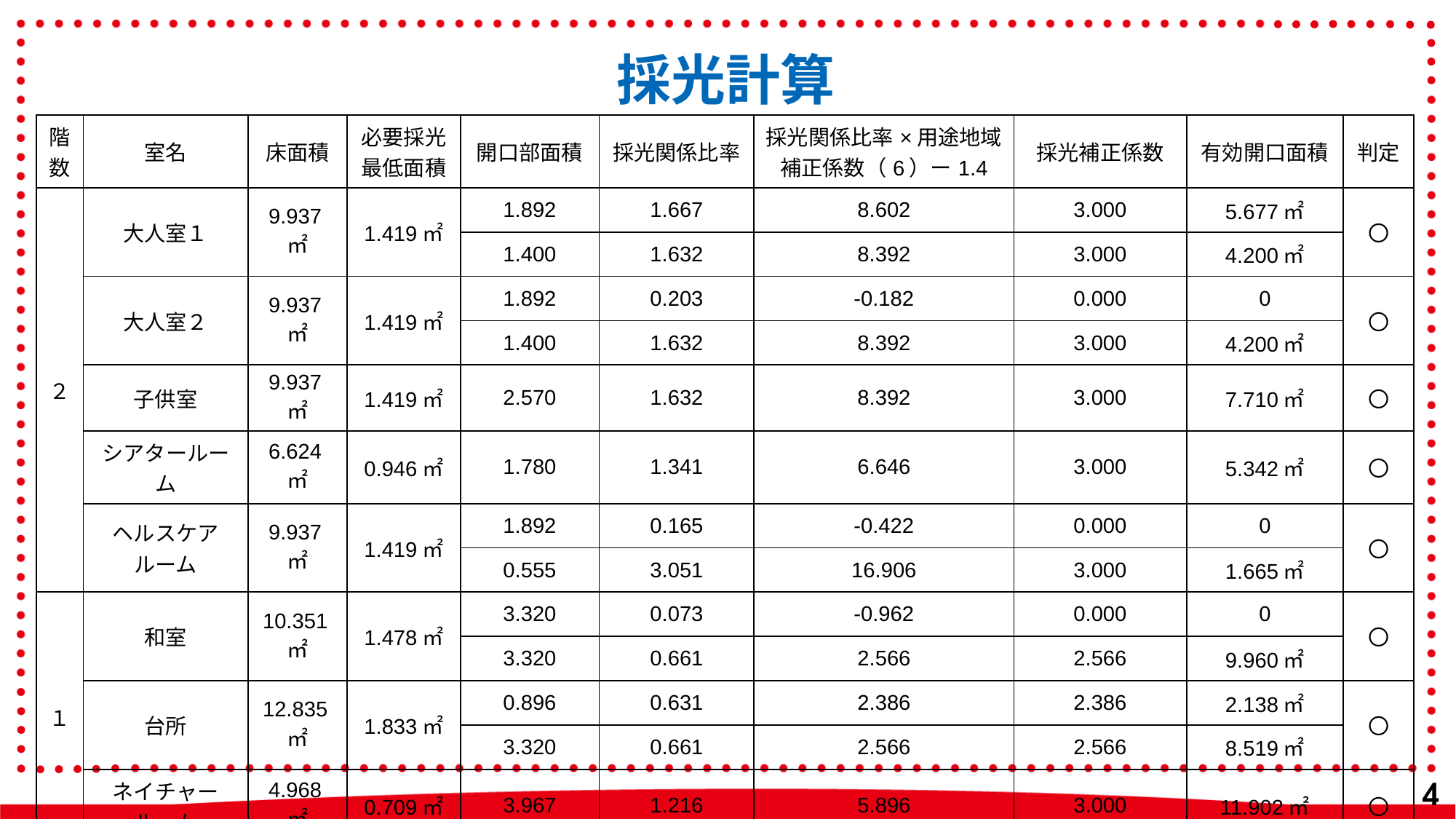

採光計算

| 階数 | 室名 | 床面積 | 必要採光最低面積 | 開口部面積 | 採光関係比率 | 採光関係比率×用途地域補正係数（6）ー1.4 | 採光補正係数 | 有効開口面積 | 判定 |
| --- | --- | --- | --- | --- | --- | --- | --- | --- | --- |
| ２ | 大人室１ | 9.937㎡ | 1.419㎡ | 1.892 | 1.667 | 8.602 | 3.000 | 5.677㎡ | 〇 |
|  |  |  |  | 1.400 | 1.632 | 8.392 | 3.000 | 4.200㎡ |  |
|  | 大人室２ | 9.937㎡ | 1.419㎡ | 1.892 | 0.203 | -0.182 | 0.000 | 0 | 〇 |
|  |  |  |  | 1.400 | 1.632 | 8.392 | 3.000 | 4.200㎡ |  |
|  | 子供室 | 9.937㎡ | 1.419㎡ | 2.570 | 1.632 | 8.392 | 3.000 | 7.710㎡ | 〇 |
|  | シアタールーム | 6.624㎡ | 0.946㎡ | 1.780 | 1.341 | 6.646 | 3.000 | 5.342㎡ | 〇 |
|  | ヘルスケアルーム | 9.937㎡ | 1.419㎡ | 1.892 | 0.165 | -0.422 | 0.000 | 0 | 〇 |
|  |  |  |  | 0.555 | 3.051 | 16.906 | 3.000 | 1.665㎡ |  |
| １ | 和室 | 10.351㎡ | 1.478㎡ | 3.320 | 0.073 | -0.962 | 0.000 | 0 | 〇 |
|  |  |  |  | 3.320 | 0.661 | 2.566 | 2.566 | 9.960㎡ |  |
|  | 台所 | 12.835㎡ | 1.833㎡ | 0.896 | 0.631 | 2.386 | 2.386 | 2.138㎡ | 〇 |
|  |  |  |  | 3.320 | 0.661 | 2.566 | 2.566 | 8.519㎡ |  |
|  | ネイチャールーム | 4.968㎡ | 0.709㎡ | 3.967 | 1.216 | 5.896 | 3.000 | 11.902㎡ | 〇 |

45